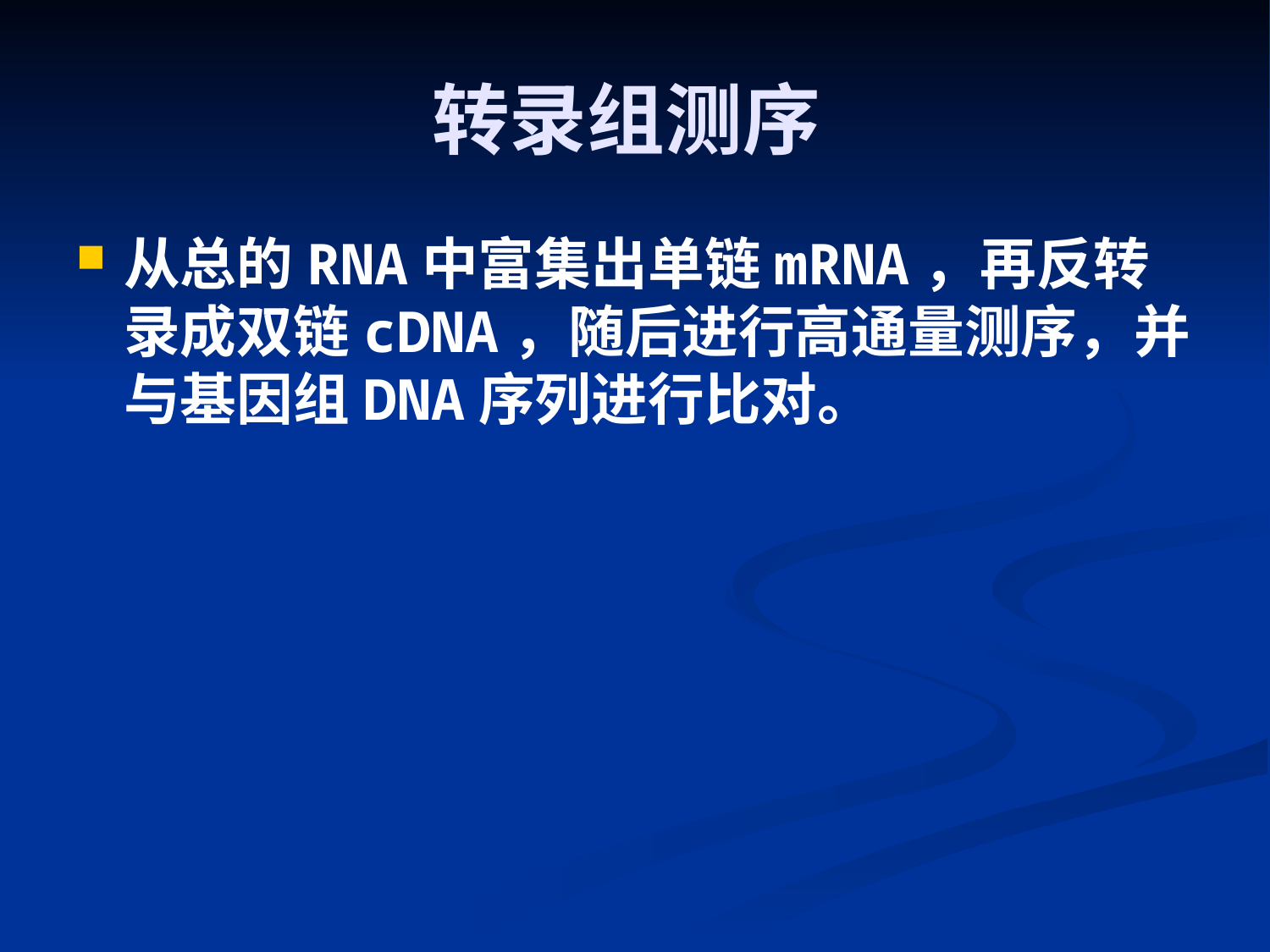

# 转录组测序
从总的RNA中富集出单链mRNA，再反转录成双链cDNA，随后进行高通量测序，并与基因组DNA序列进行比对。